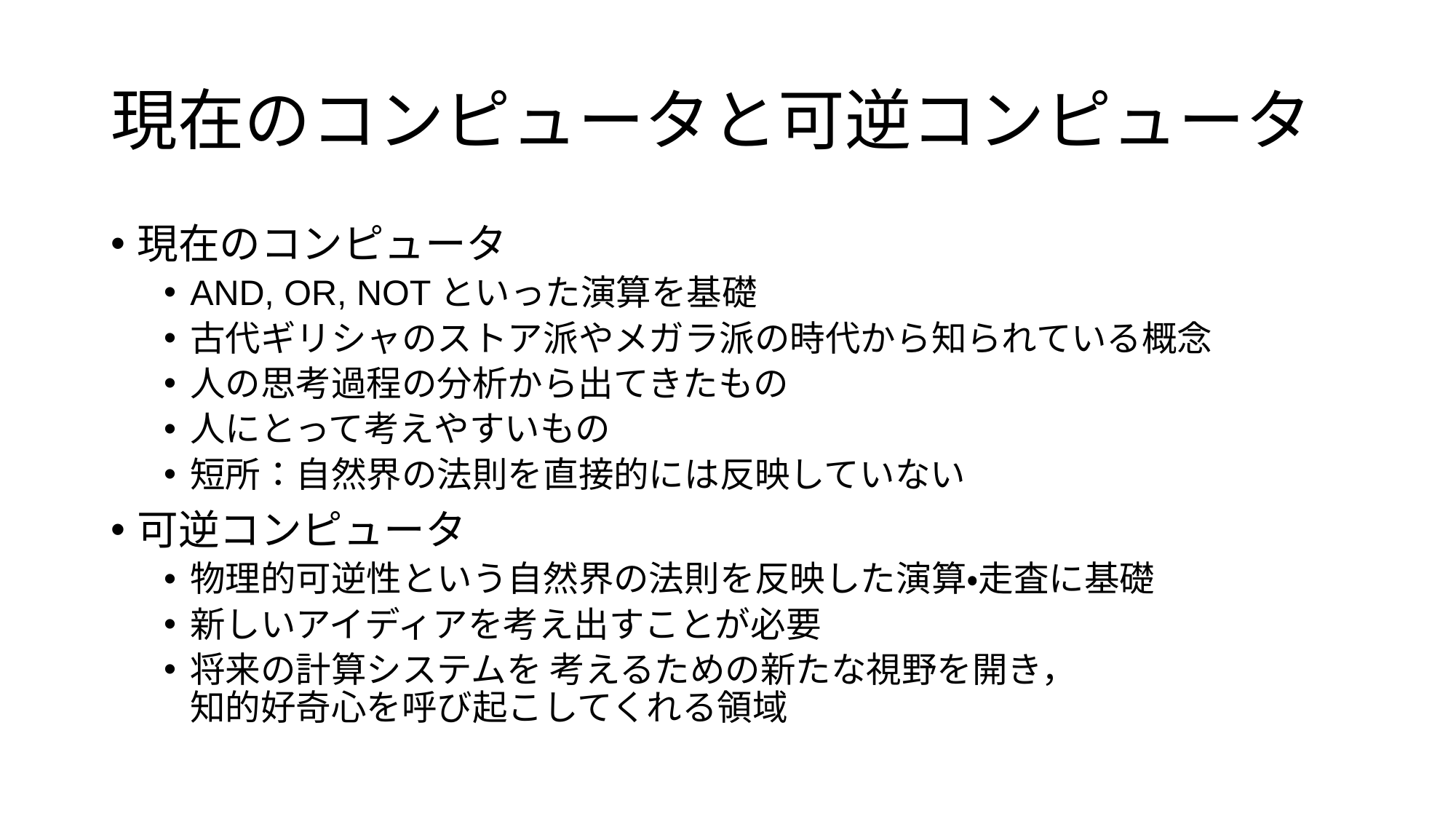

# 現在のコンピュータと可逆コンピュータ
現在のコンピュータ
AND, OR, NOTといった演算を基礎
古代ギリシャのストア派やメガラ派の時代から知られている概念
人の思考過程の分析から出てきたもの
人にとって考えやすいもの
短所：自然界の法則を直接的には反映していない
可逆コンピュータ
物理的可逆性という自然界の法則を反映した演算・走査に基礎
新しいアイディアを考え出すことが必要
将来の計算システムを 考えるための新たな視野を開き，
知的好奇心を呼び起こしてくれる領域